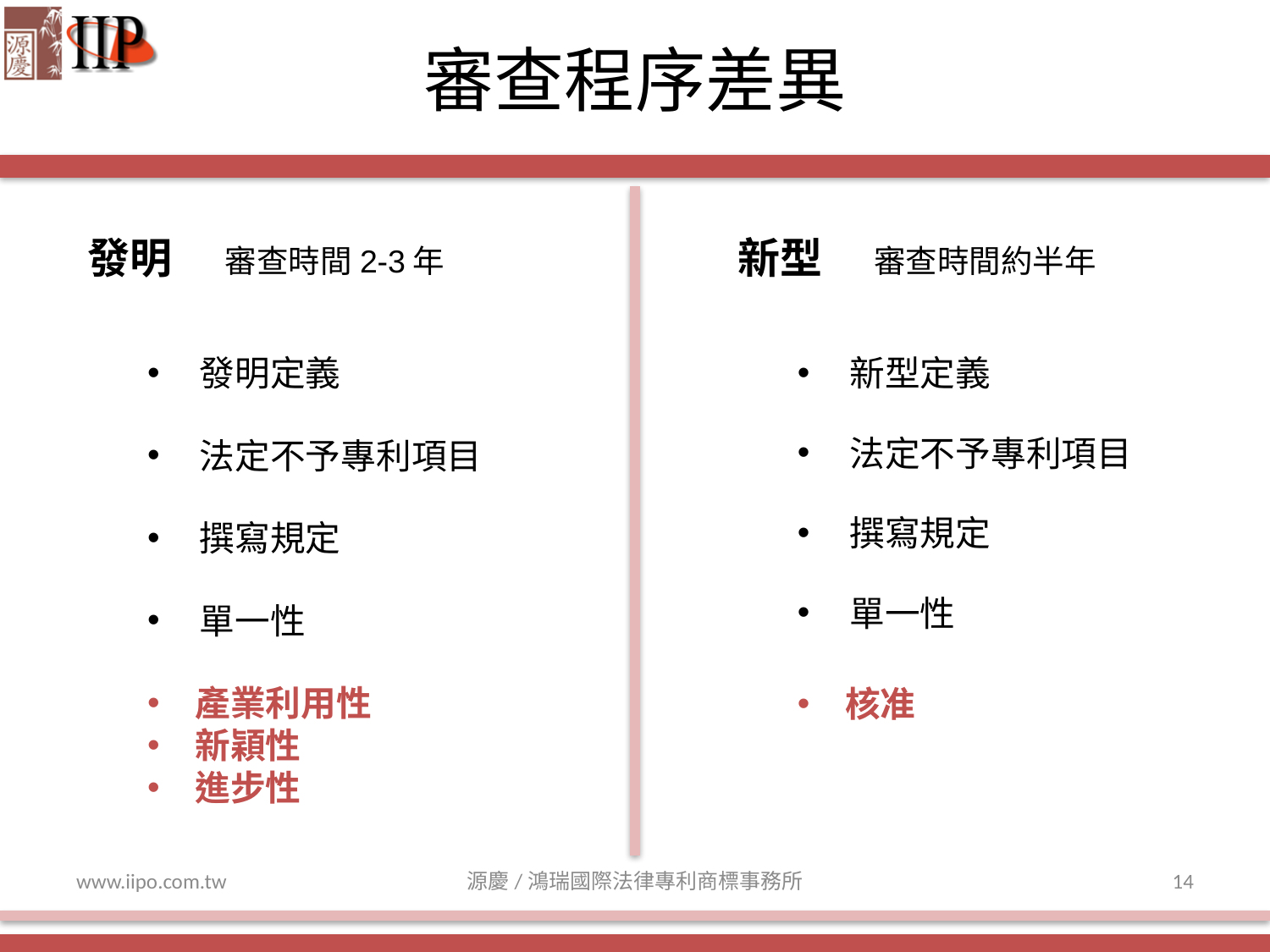

審查程序差異
發明
新型
審查時間2-3年
審查時間約半年
    發明定義
    新型定義
    法定不予專利項目
    法定不予專利項目
    撰寫規定
    撰寫規定
    單一性
    單一性
產業利用性
新穎性
進步性
核准
www.iipo.com.tw
源慶/鴻瑞國際法律專利商標事務所
14